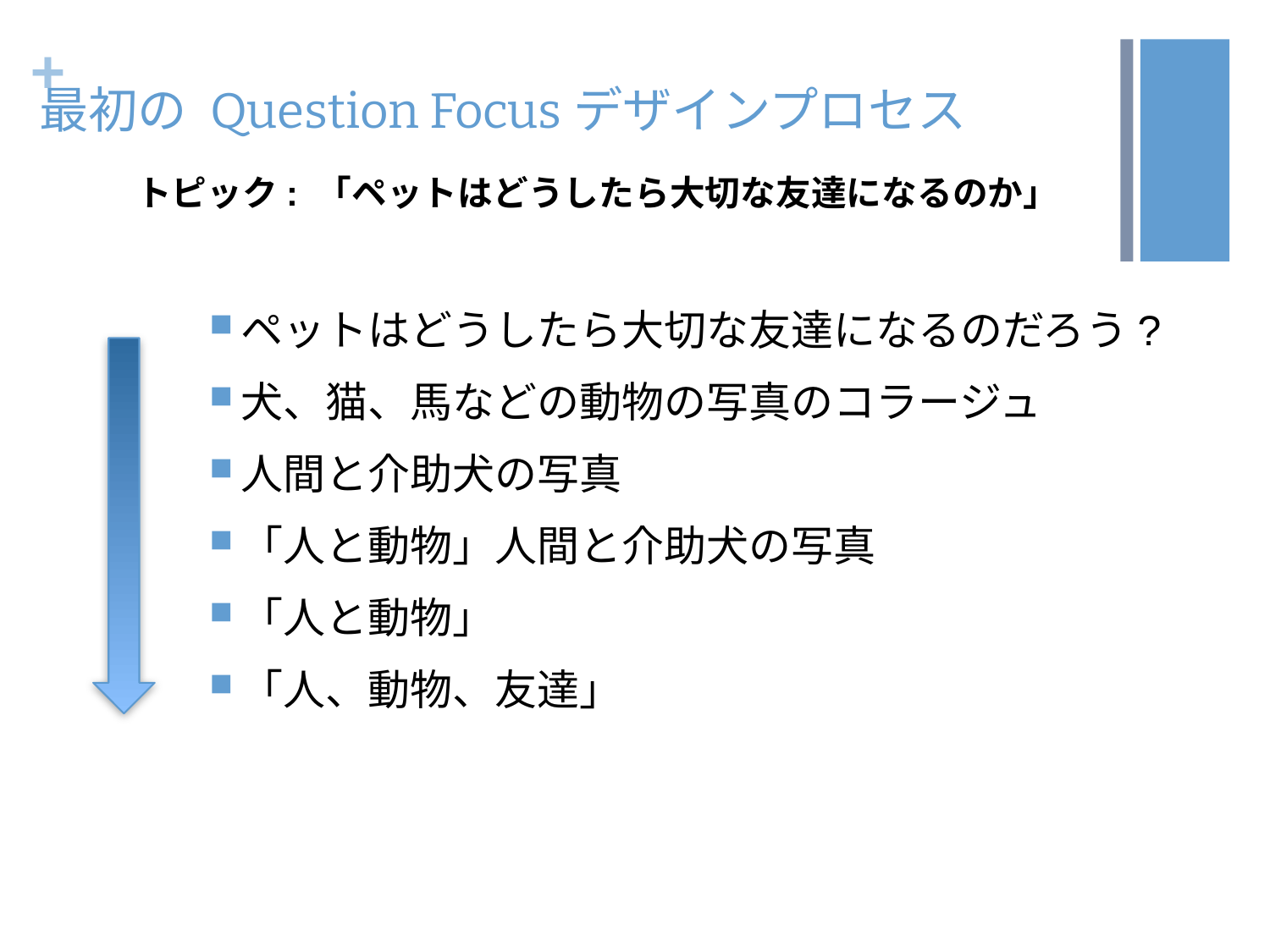

# 最初の Question Focusデザインプロセス
トピック: 「ペットはどうしたら大切な友達になるのか」

ペットはどうしたら大切な友達になるのだろう?
犬、猫、馬などの動物の写真のコラージュ
人間と介助犬の写真
「人と動物」人間と介助犬の写真
「人と動物」
「人、動物、友達」